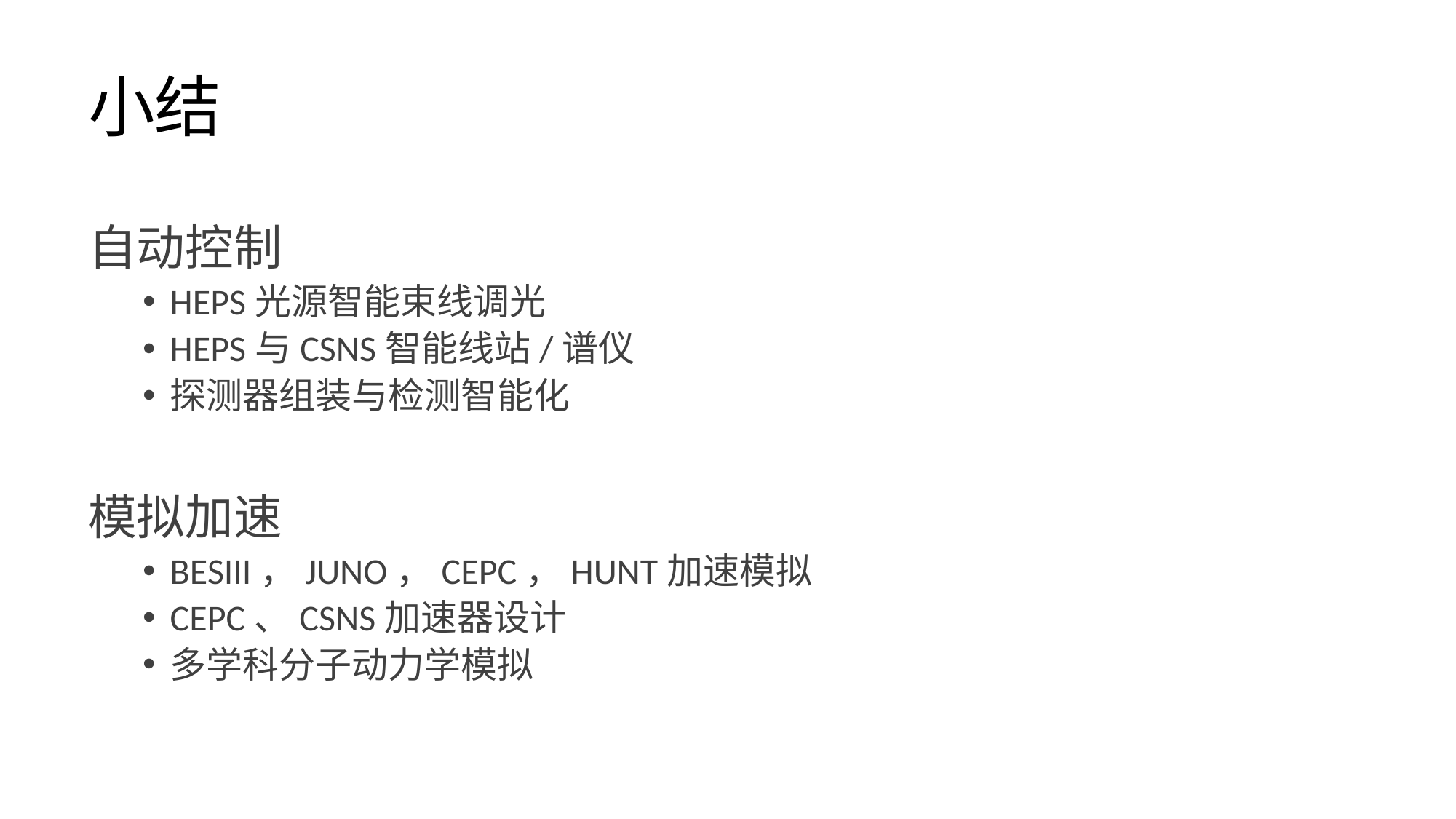

# 小结
自动控制
HEPS光源智能束线调光
HEPS与CSNS智能线站/谱仪
探测器组装与检测智能化

模拟加速
BESIII，JUNO，CEPC，HUNT加速模拟
CEPC、CSNS加速器设计
多学科分子动力学模拟